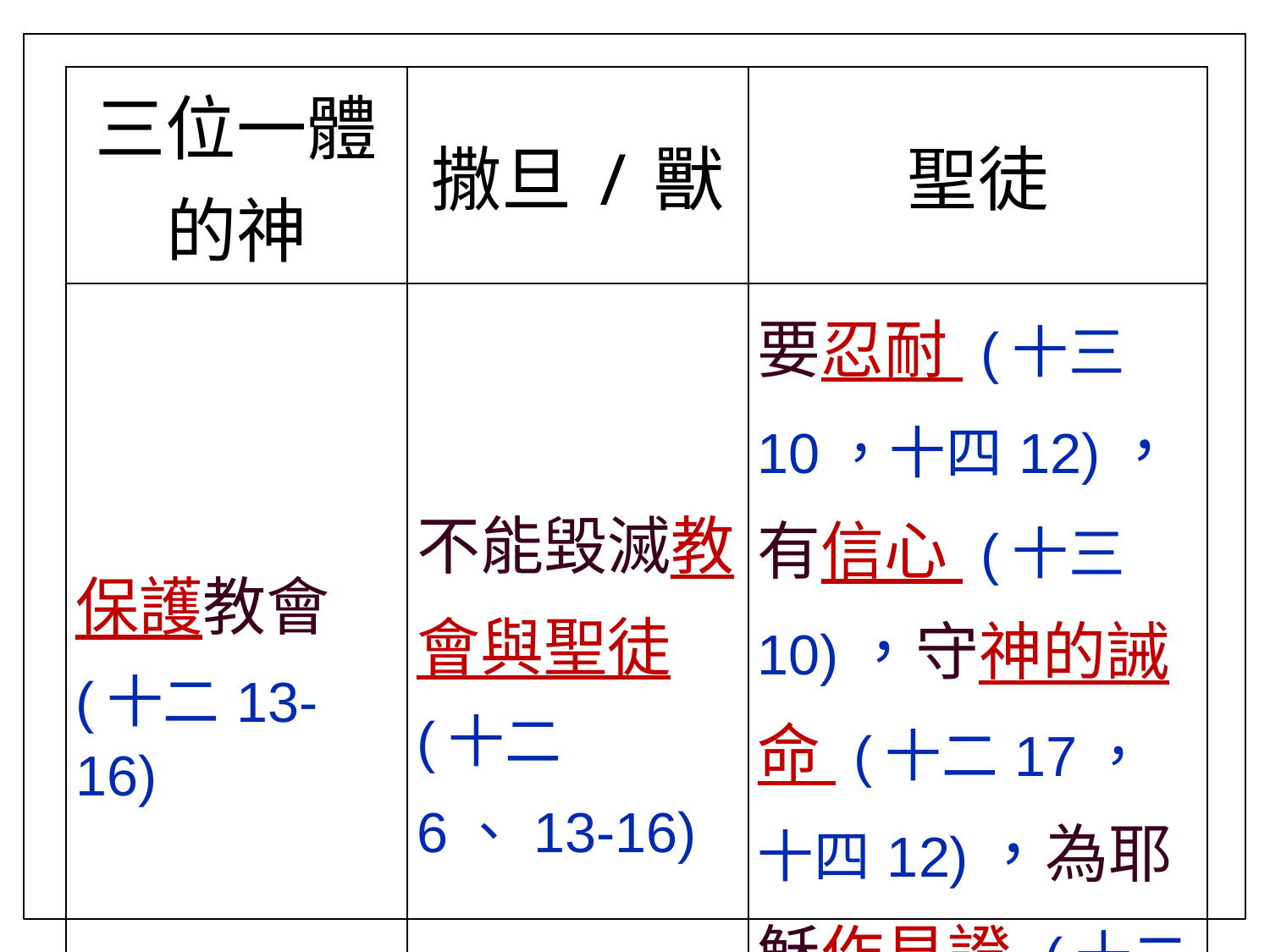

| 三位一體的神 | 撒旦/獸 | 聖徒 |
| --- | --- | --- |
| 保護教會 (十二13-16) | 不能毀滅教會與聖徒 (十二 6、13-16) | 要忍耐 (十三10，十四12)，有信心 (十三10)，守神的誡命 (十二17，十四12)，為耶穌作見證 (十二 17) |